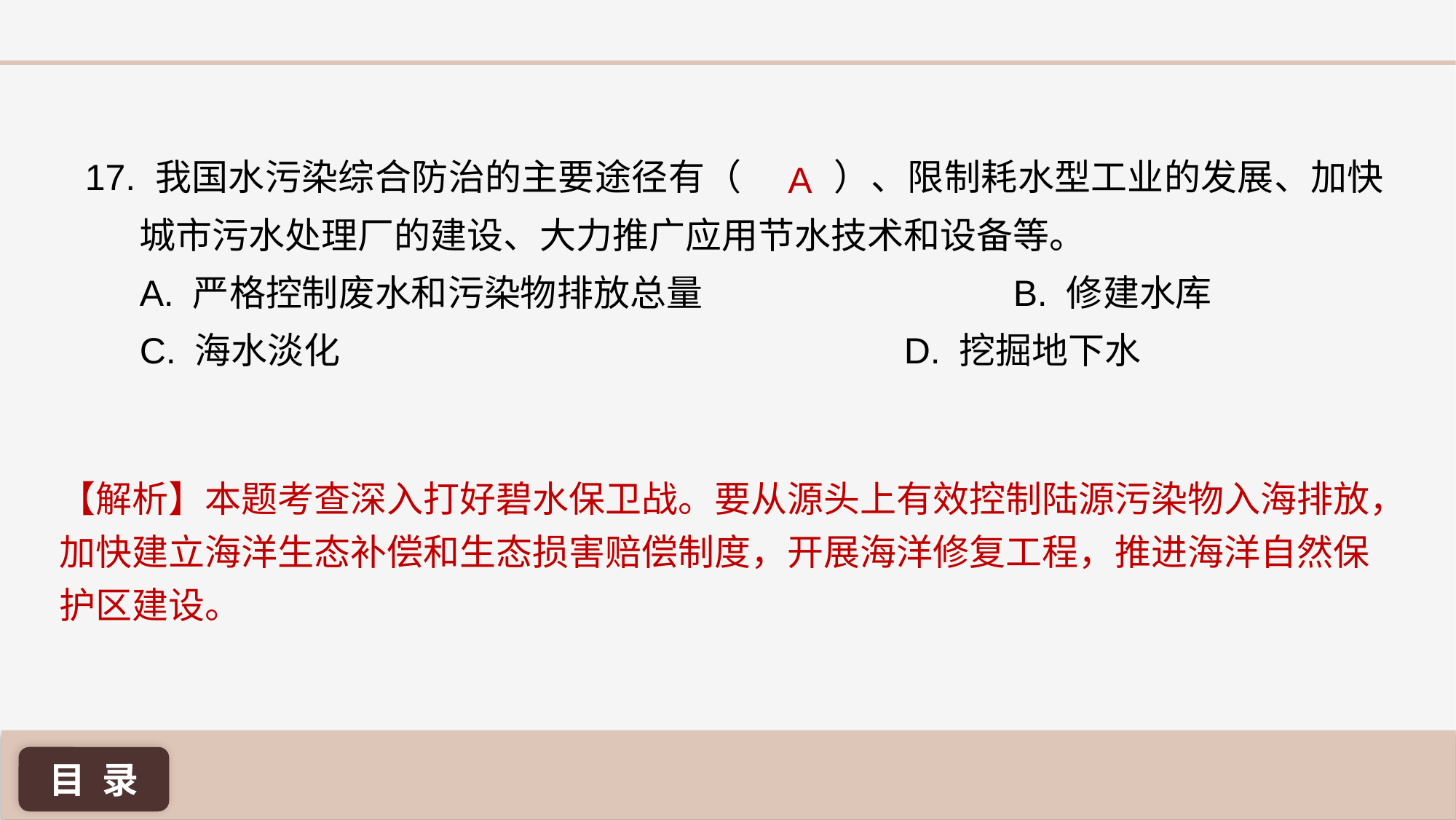

A
17. 我国水污染综合防治的主要途径有（           ）、限制耗水型工业的发展、加快城市污水处理厂的建设、大力推广应用节水技术和设备等。
A. 严格控制废水和污染物排放总量 			B. 修建水库
C. 海水淡化 						D. 挖掘地下水
【解析】本题考查深入打好碧水保卫战。要从源头上有效控制陆源污染物入海排放，加快建立海洋生态补偿和生态损害赔偿制度，开展海洋修复工程，推进海洋自然保护区建设。